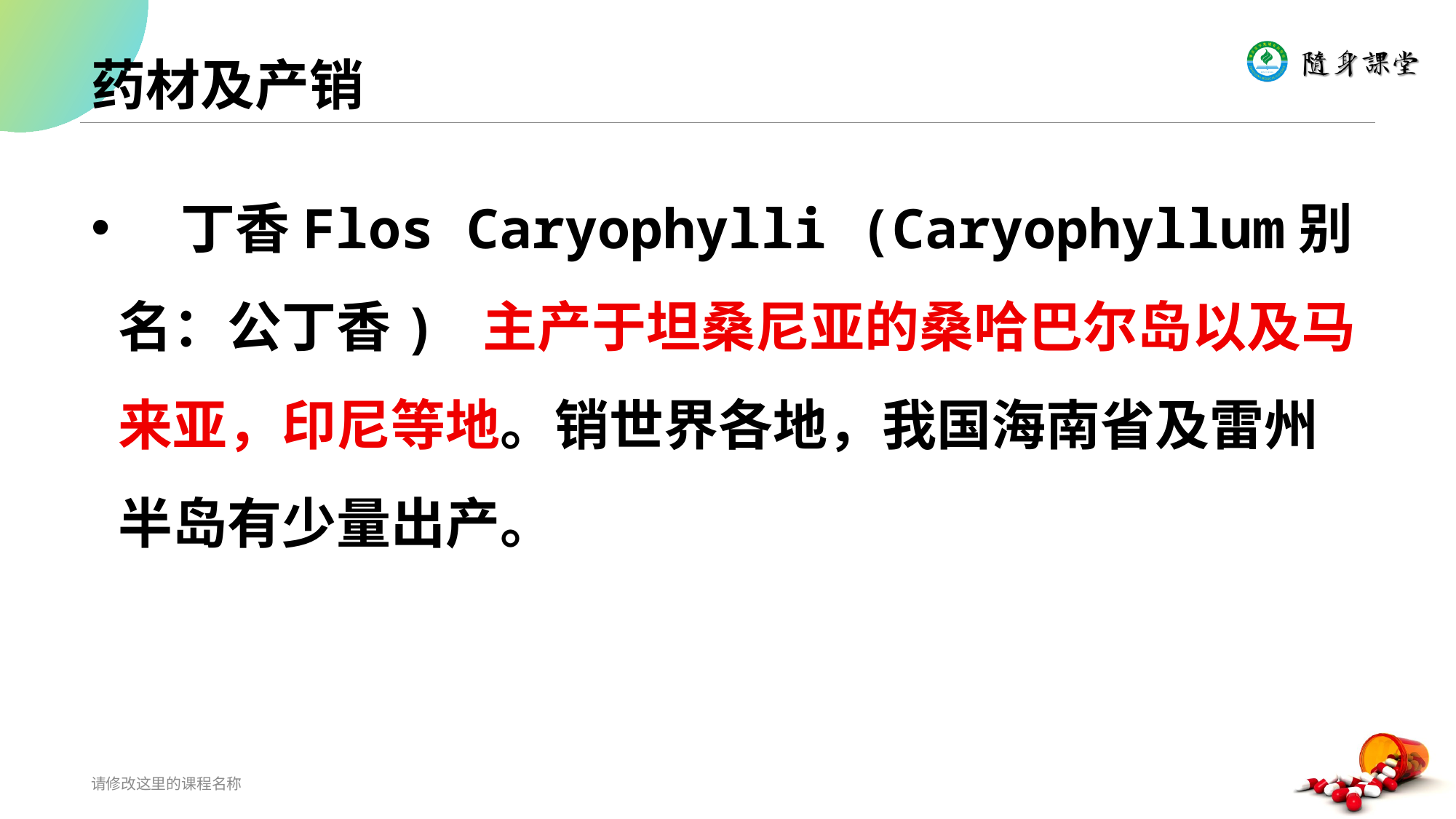

# 药材及产销
    丁香Flos Caryophylli (Caryophyllum别名：公丁香) 主产于坦桑尼亚的桑哈巴尔岛以及马来亚，印尼等地。销世界各地，我国海南省及雷州半岛有少量出产。

请修改这里的课程名称
11